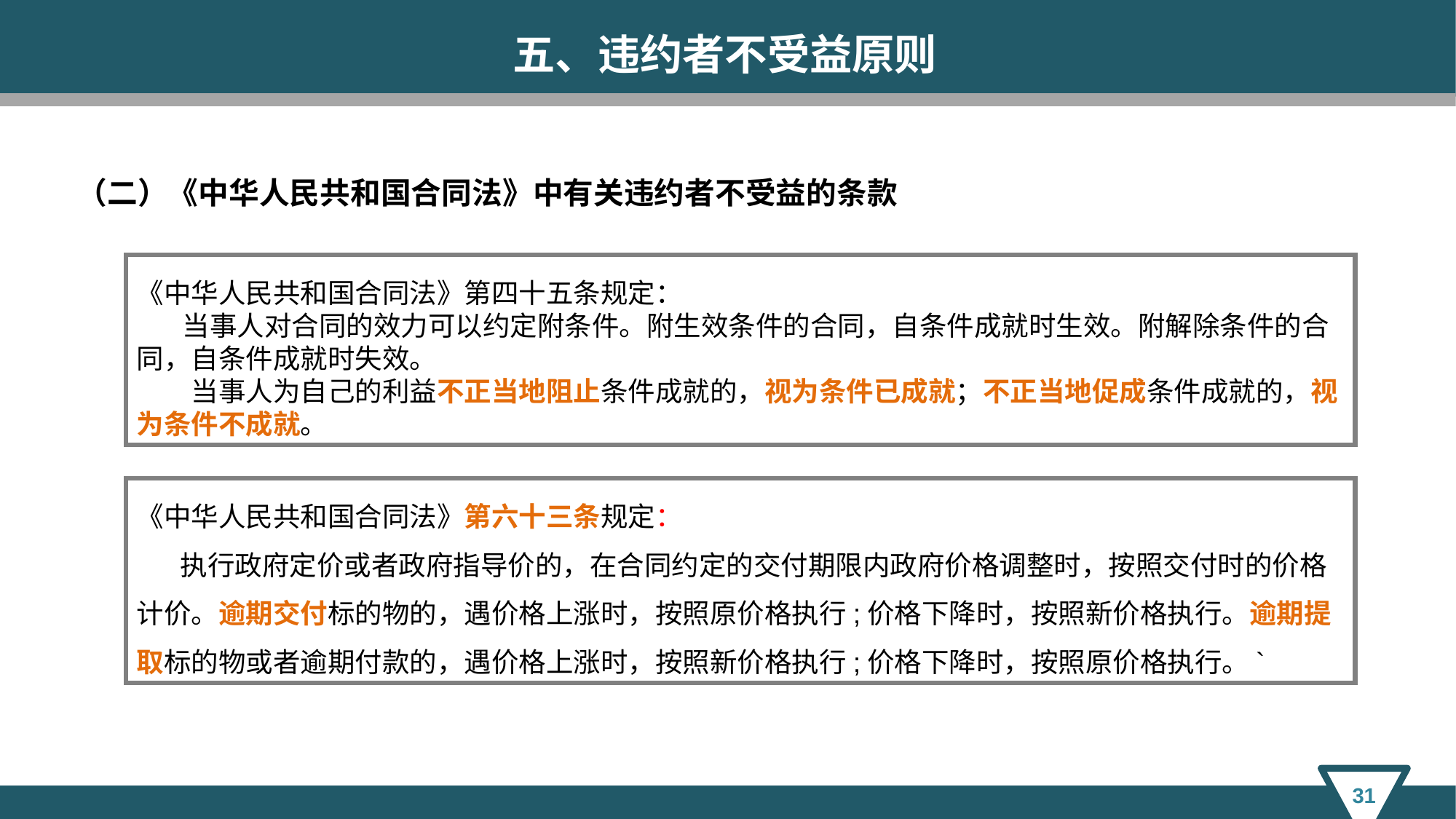

五、违约者不受益原则
（二）《中华人民共和国合同法》中有关违约者不受益的条款
《中华人民共和国合同法》第四十五条规定：
　   当事人对合同的效力可以约定附条件。附生效条件的合同，自条件成就时生效。附解除条件的合同，自条件成就时失效。
　　当事人为自己的利益不正当地阻止条件成就的，视为条件已成就；不正当地促成条件成就的，视为条件不成就。
《中华人民共和国合同法》第六十三条规定：
      执行政府定价或者政府指导价的，在合同约定的交付期限内政府价格调整时，按照交付时的价格计价。逾期交付标的物的，遇价格上涨时，按照原价格执行;价格下降时，按照新价格执行。逾期提取标的物或者逾期付款的，遇价格上涨时，按照新价格执行;价格下降时，按照原价格执行。`